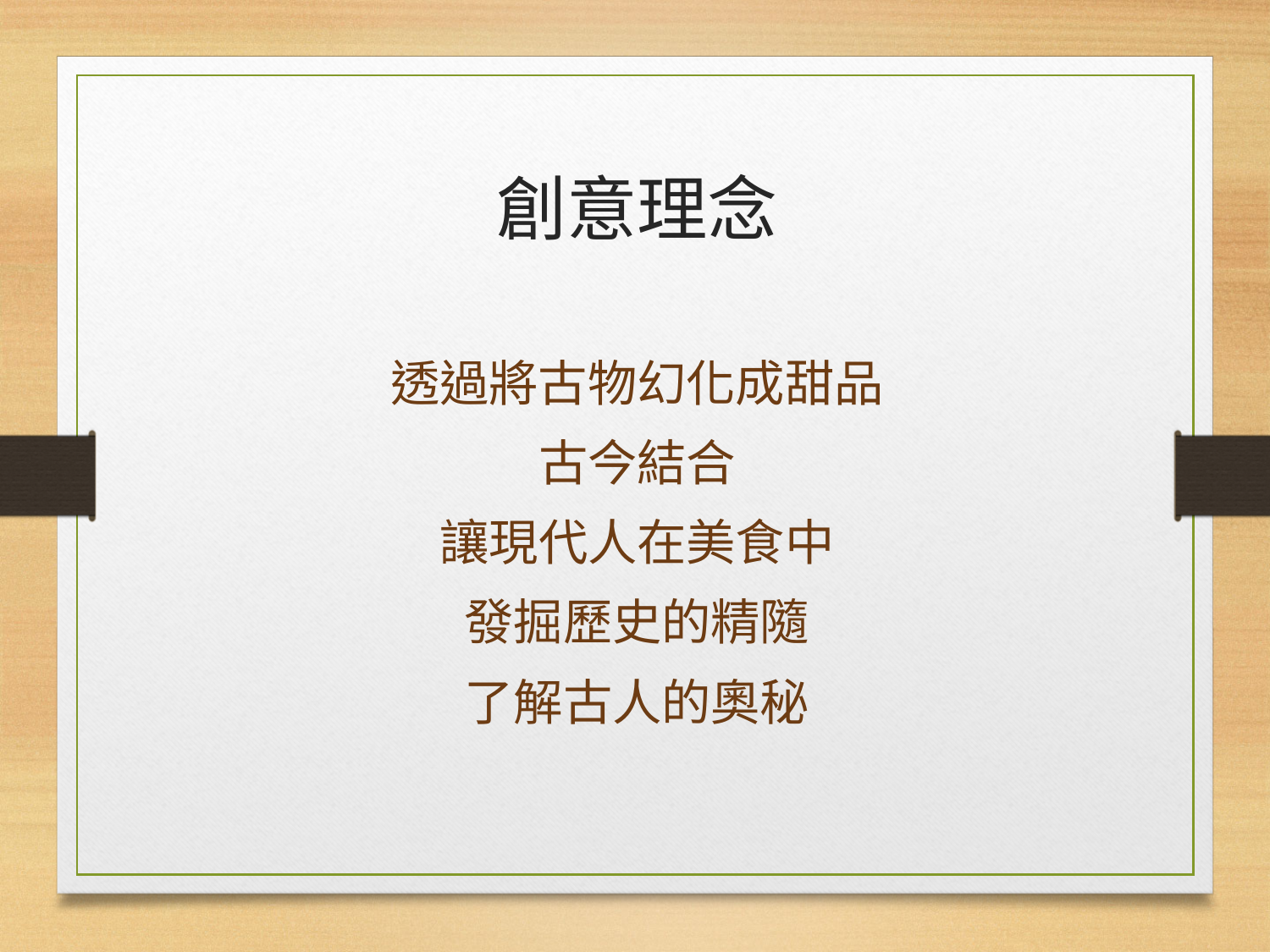

創意理念
透過將古物幻化成甜品
古今結合
讓現代人在美食中
發掘歷史的精隨
了解古人的奧秘